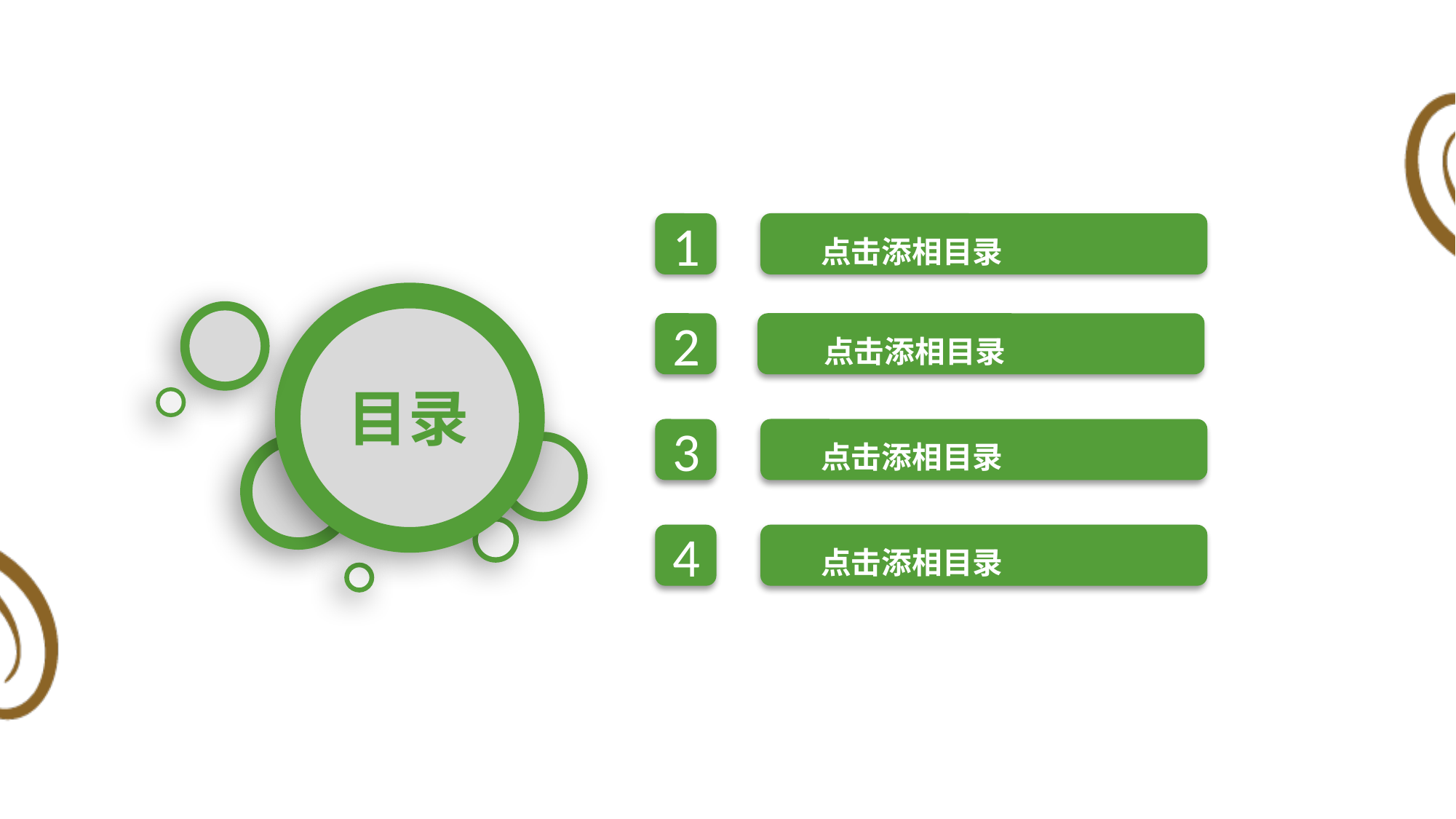

1

点击添相目录

2

点击添相目录
目录

3

点击添相目录

4

点击添相目录